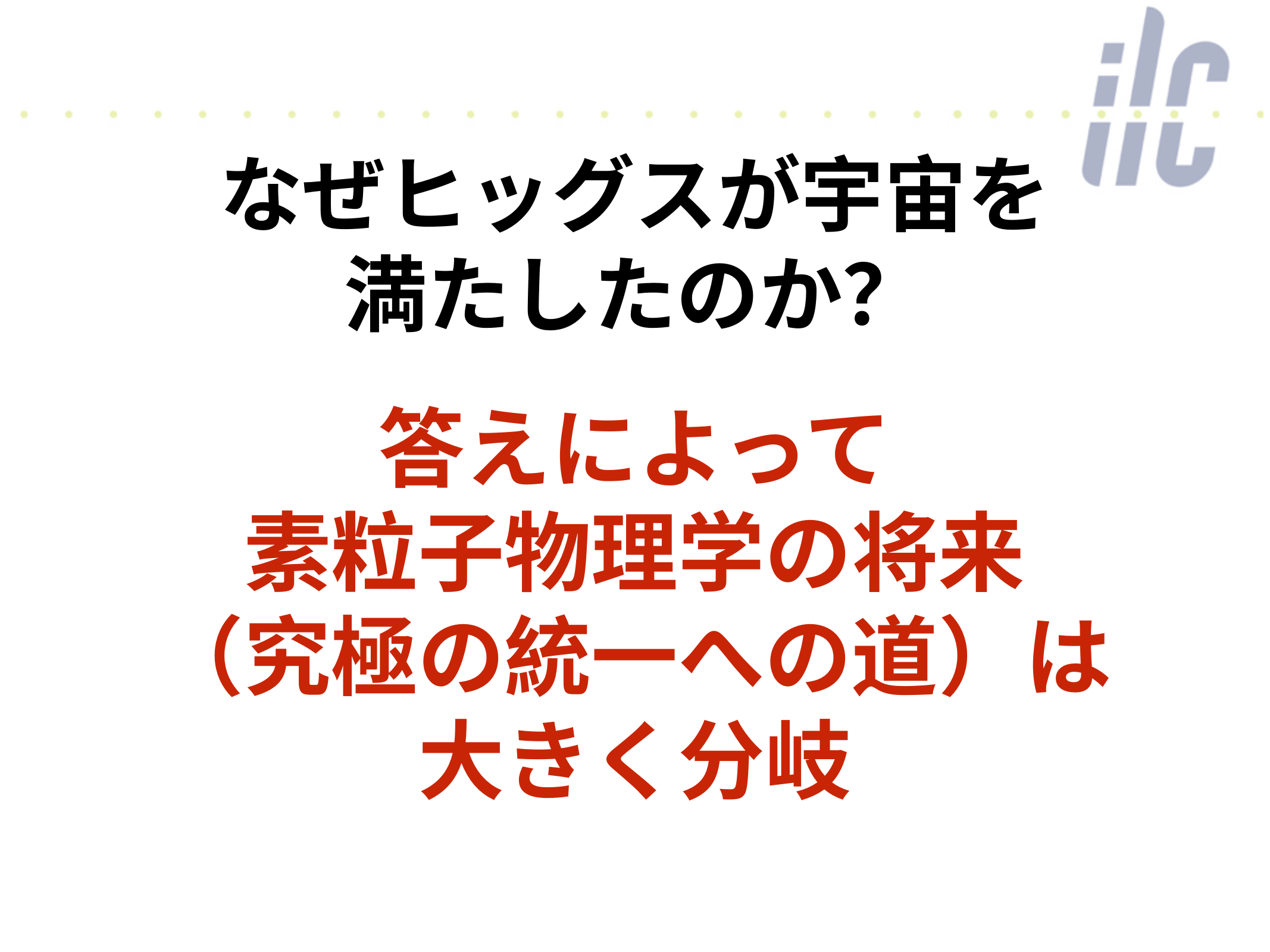

# なぜヒッグスが宇宙を
満たしたのか？
答えによって
素粒子物理学の将来
（究極の統一への道）は
大きく分岐
13